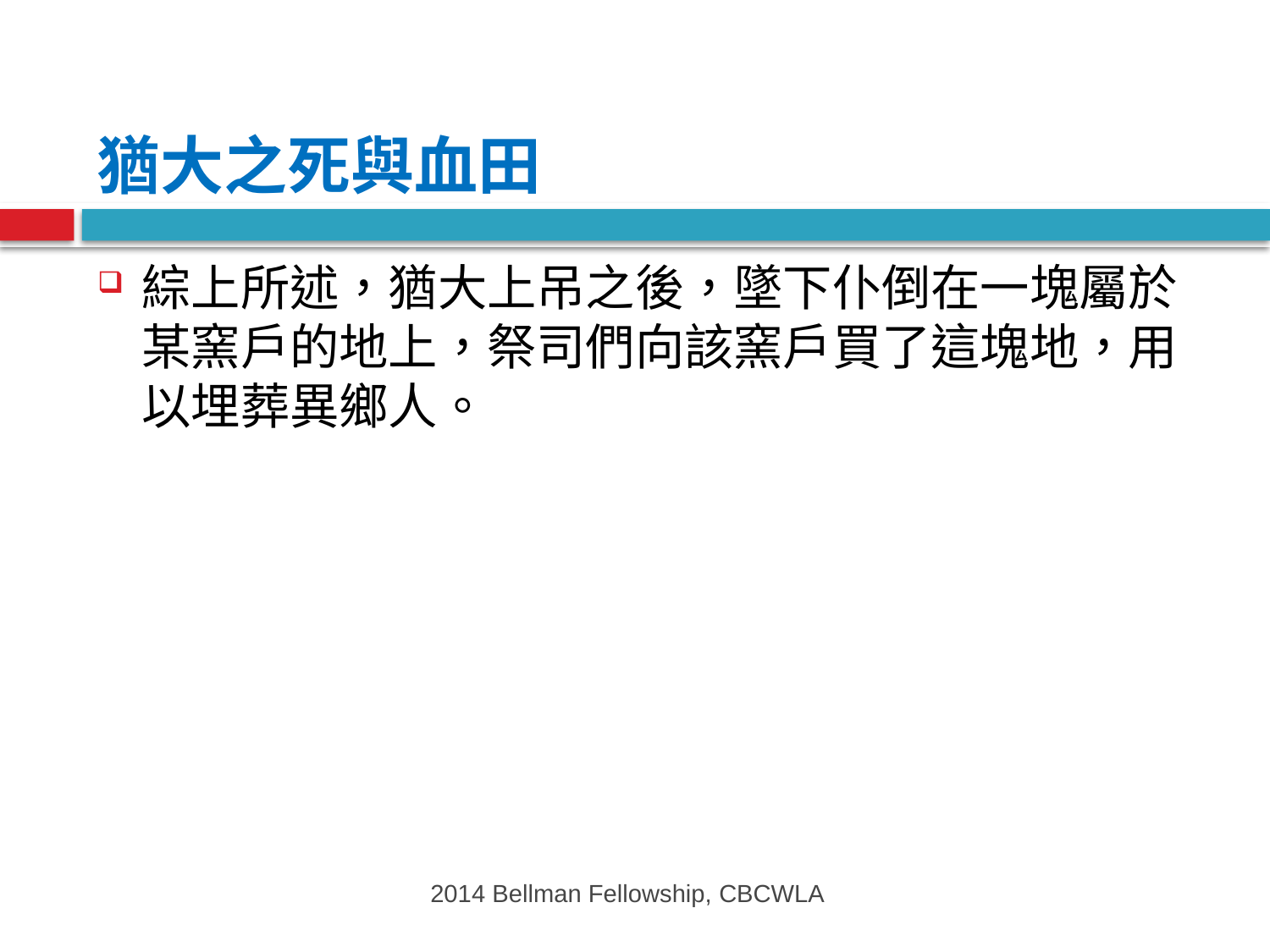

# 猶大之死與血田
綜上所述，猶大上吊之後，墜下仆倒在一塊屬於某窯戶的地上，祭司們向該窯戶買了這塊地，用以埋葬異鄉人。
2014 Bellman Fellowship, CBCWLA